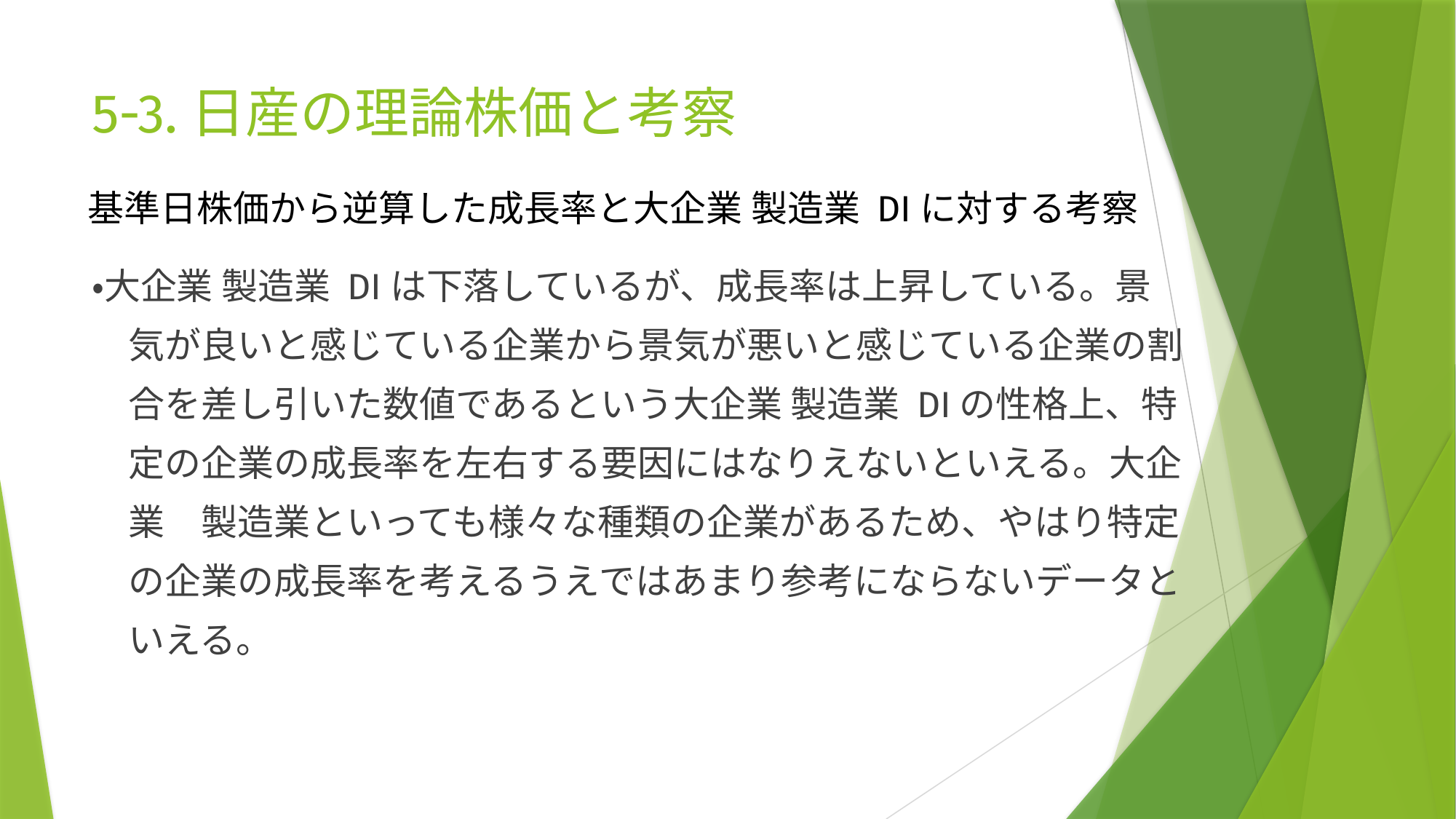

# 5-3.日産の理論株価と考察
基準日株価から逆算した成長率と大企業 製造業 DIに対する考察
・大企業 製造業 DIは下落しているが、成長率は上昇している。景
　気が良いと感じている企業から景気が悪いと感じている企業の割
　合を差し引いた数値であるという大企業 製造業 DIの性格上、特
　定の企業の成長率を左右する要因にはなりえないといえる。大企
　業　製造業といっても様々な種類の企業があるため、やはり特定
　の企業の成長率を考えるうえではあまり参考にならないデータと
　いえる。